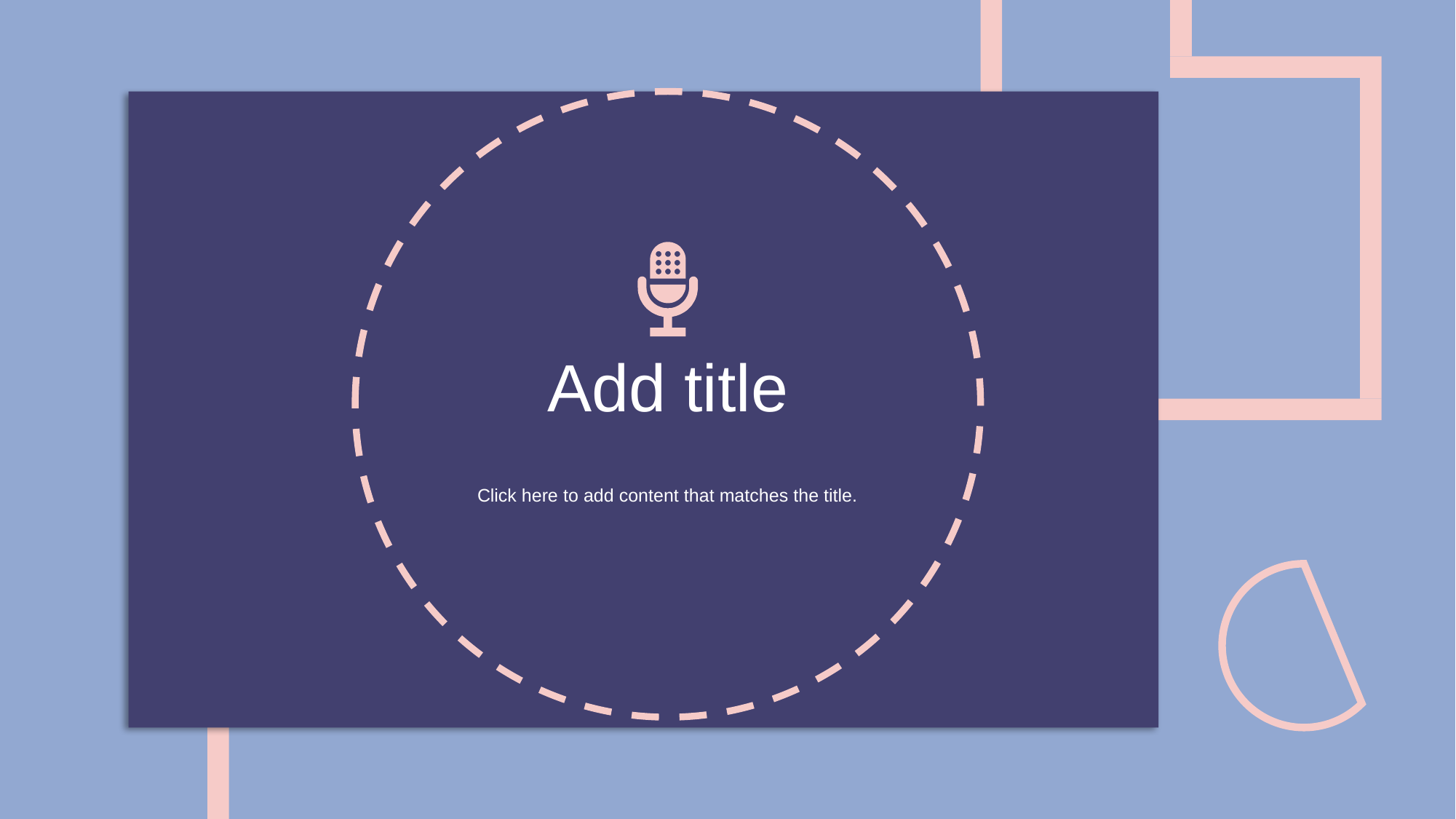

Add title
Click here to add content that matches the title.

PPT模板 http://www.1ppt.com/moban/